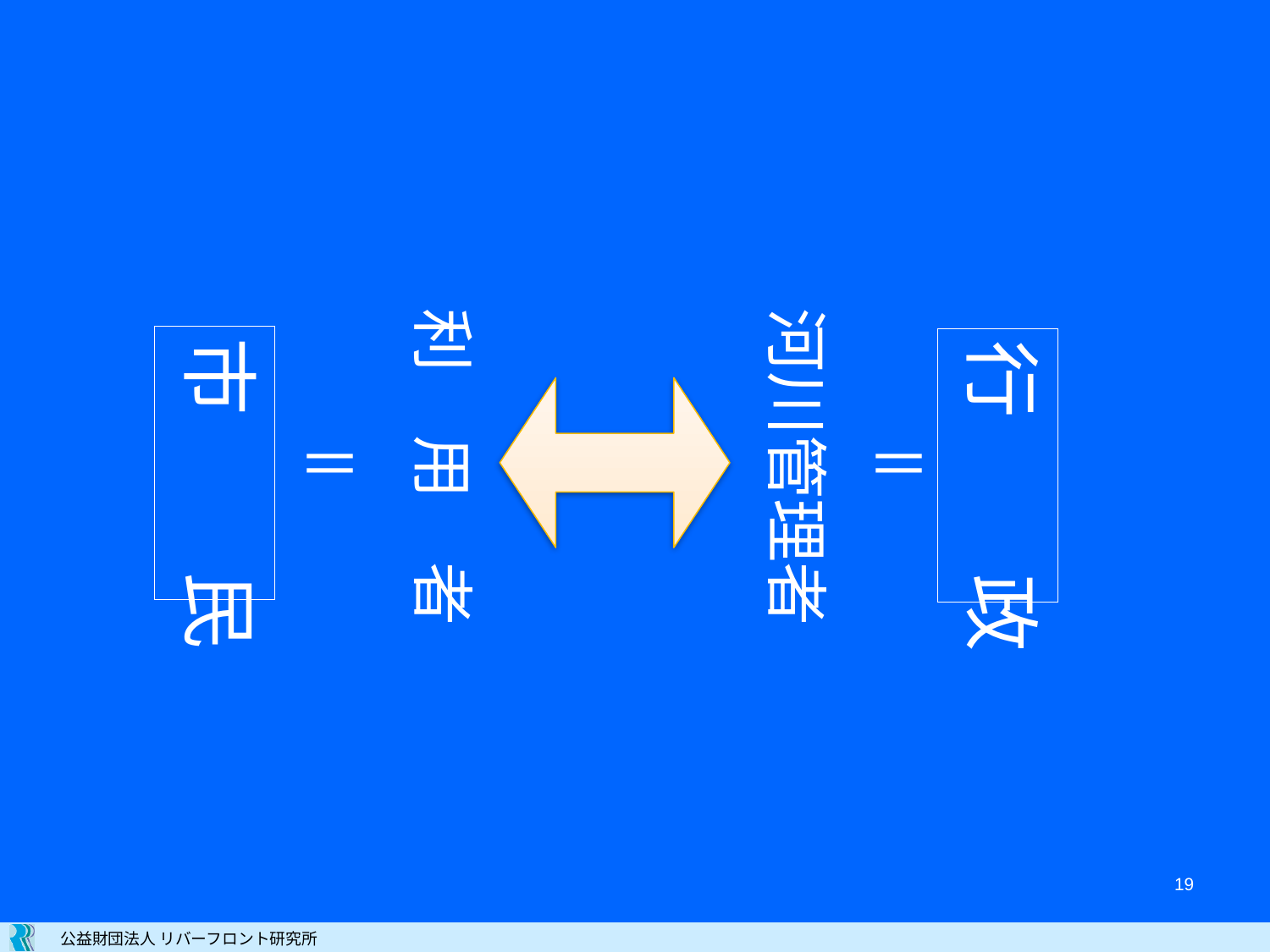

利　用　者
河川管理者
市　　民
行　　政
＝
＝

19